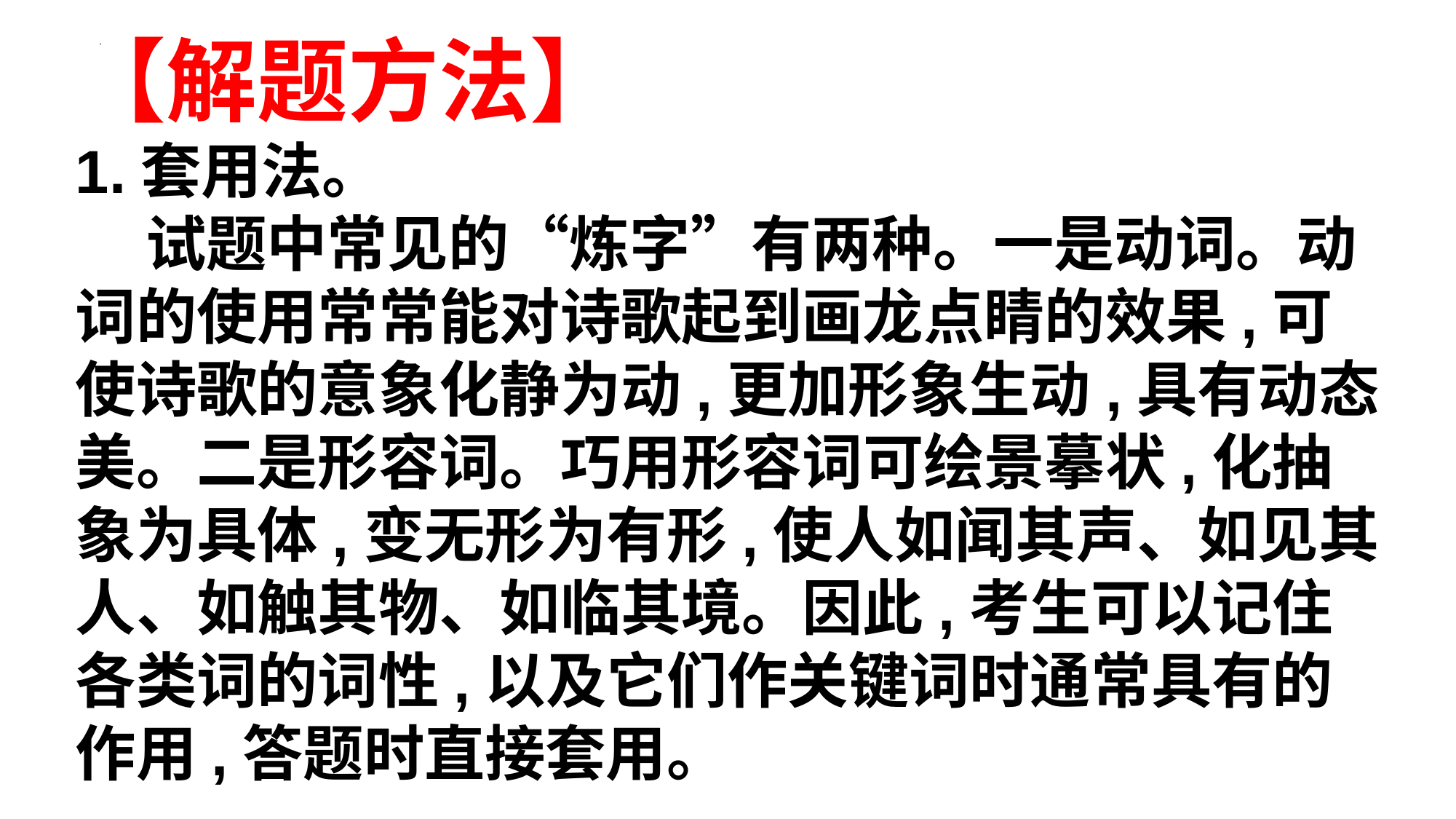

【解题方法】
1.套用法。
    试题中常见的“炼字”有两种。一是动词。动词的使用常常能对诗歌起到画龙点睛的效果,可使诗歌的意象化静为动,更加形象生动,具有动态美。二是形容词。巧用形容词可绘景摹状,化抽象为具体,变无形为有形,使人如闻其声、如见其人、如触其物、如临其境。因此,考生可以记住各类词的词性,以及它们作关键词时通常具有的作用,答题时直接套用。